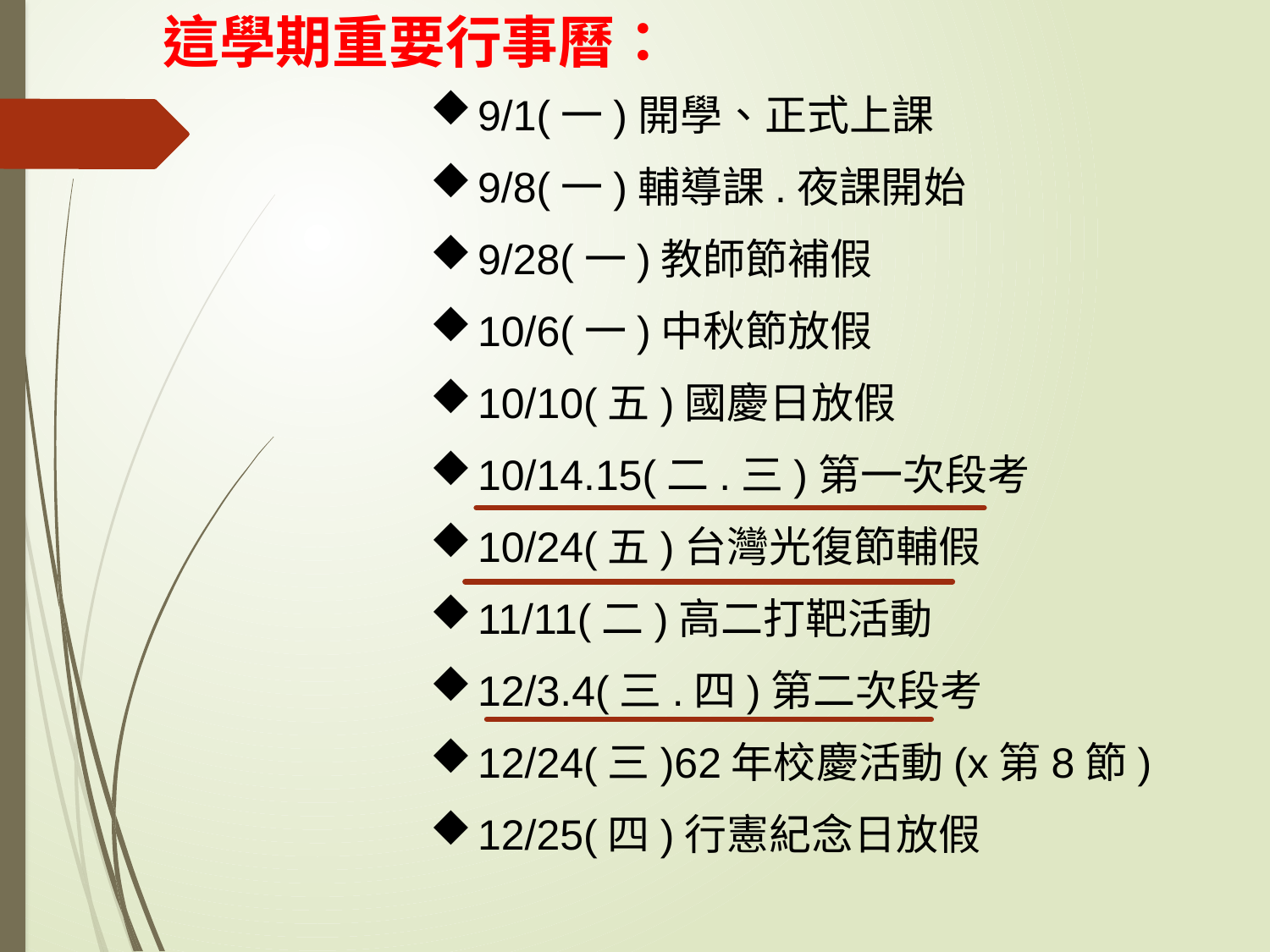

這學期重要行事曆：
9/1(一)開學、正式上課
9/8(一)輔導課.夜課開始
9/28(一)教師節補假
10/6(一)中秋節放假
10/10(五)國慶日放假
10/14.15(二.三)第一次段考
10/24(五)台灣光復節輔假
11/11(二)高二打靶活動
12/3.4(三.四)第二次段考
12/24(三)62年校慶活動(x第8節)
12/25(四)行憲紀念日放假